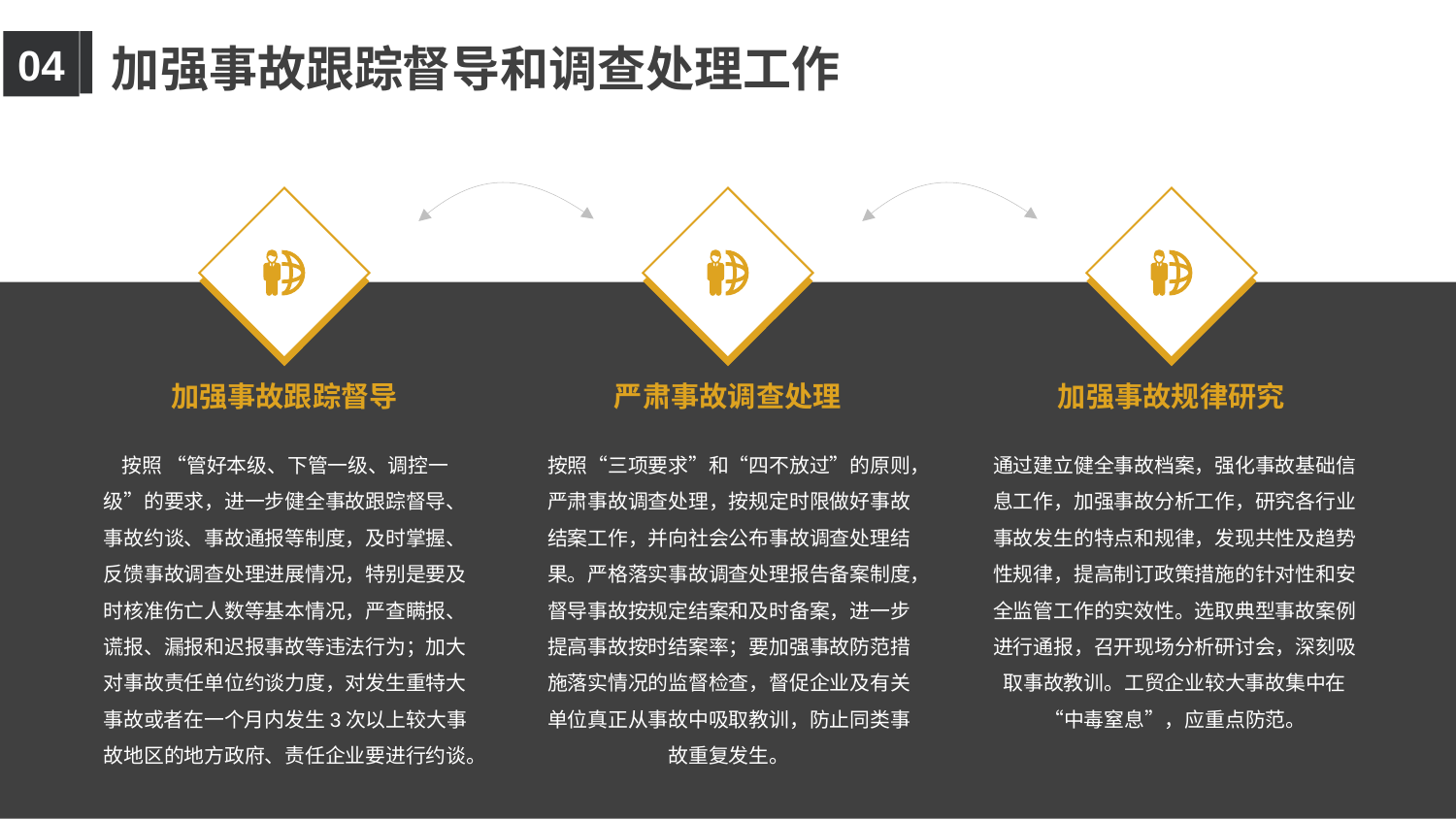

04

加强事故跟踪督导和调查处理工作

加强事故跟踪督导
按照 “管好本级、下管一级、调控一级”的要求，进一步健全事故跟踪督导、事故约谈、事故通报等制度，及时掌握、反馈事故调查处理进展情况，特别是要及时核准伤亡人数等基本情况，严查瞒报、谎报、漏报和迟报事故等违法行为；加大对事故责任单位约谈力度，对发生重特大事故或者在一个月内发生3次以上较大事故地区的地方政府、责任企业要进行约谈。

严肃事故调查处理
按照“三项要求”和“四不放过”的原则，严肃事故调查处理，按规定时限做好事故结案工作，并向社会公布事故调查处理结果。严格落实事故调查处理报告备案制度，督导事故按规定结案和及时备案，进一步提高事故按时结案率；要加强事故防范措施落实情况的监督检查，督促企业及有关单位真正从事故中吸取教训，防止同类事故重复发生。

加强事故规律研究
通过建立健全事故档案，强化事故基础信息工作，加强事故分析工作，研究各行业事故发生的特点和规律，发现共性及趋势性规律，提高制订政策措施的针对性和安全监管工作的实效性。选取典型事故案例进行通报，召开现场分析研讨会，深刻吸取事故教训。工贸企业较大事故集中在“中毒窒息”，应重点防范。